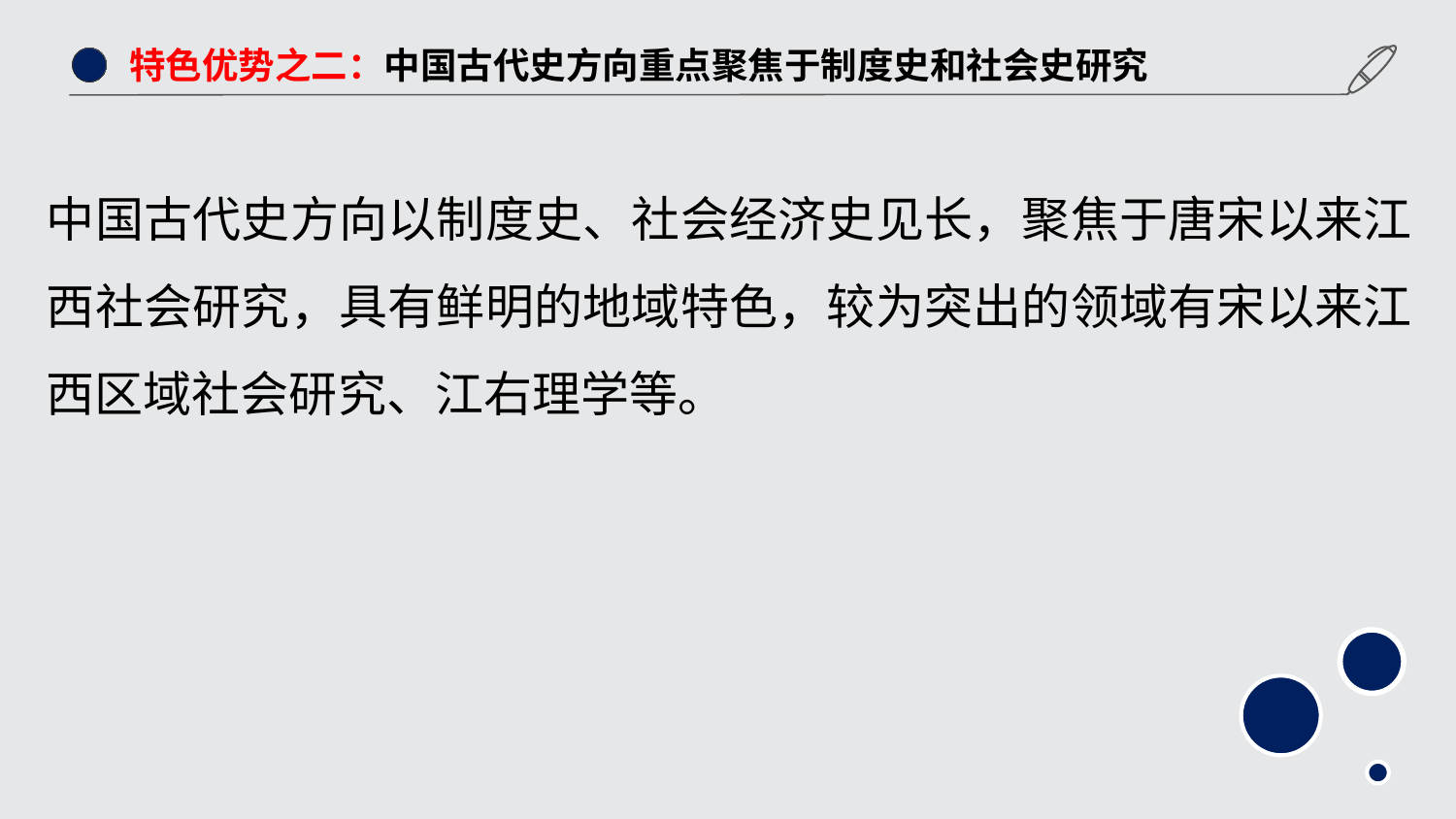

特色优势之二：中国古代史方向重点聚焦于制度史和社会史研究

中国古代史方向以制度史、社会经济史见长，聚焦于唐宋以来江西社会研究，具有鲜明的地域特色，较为突出的领域有宋以来江西区域社会研究、江右理学等。